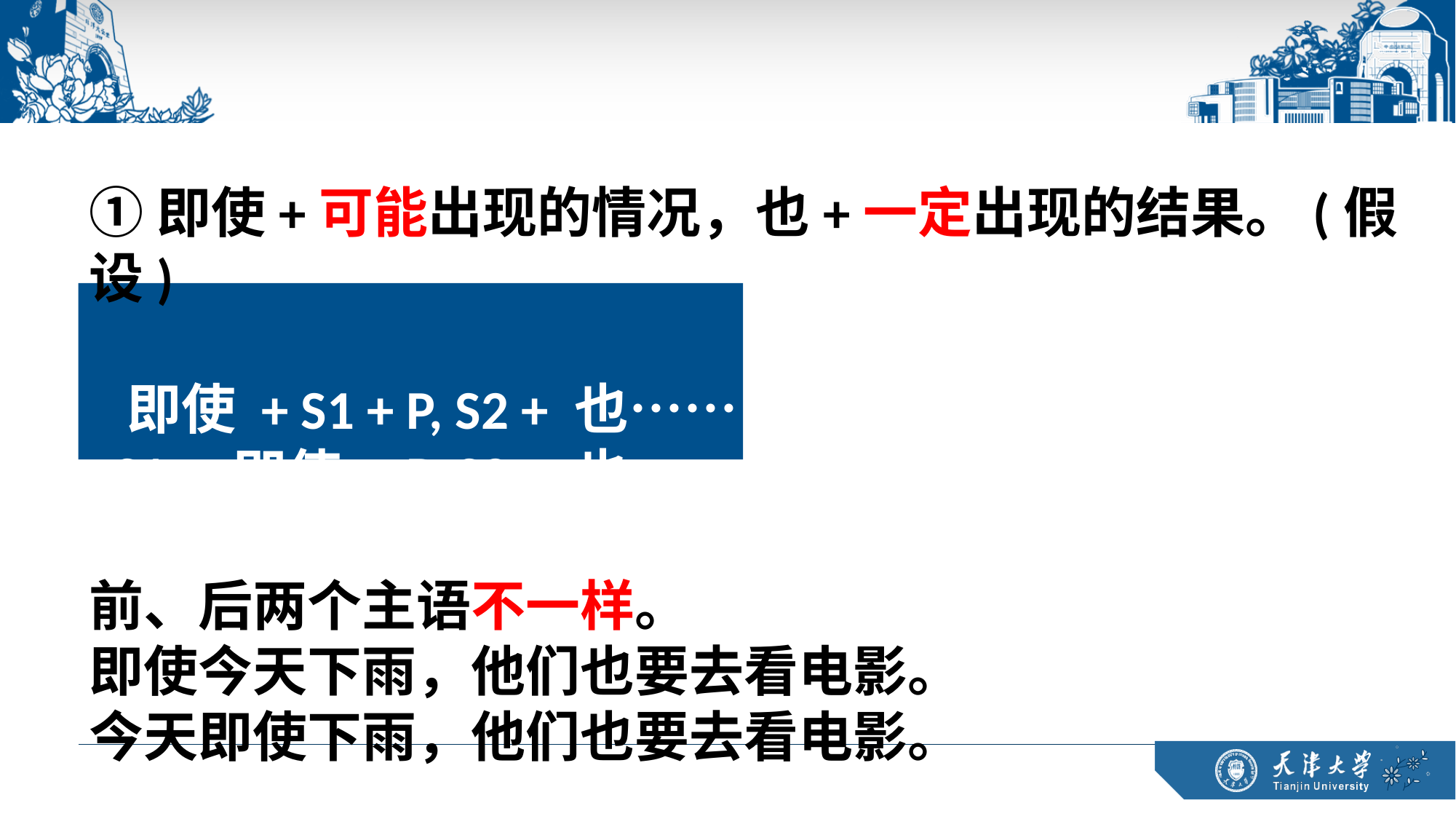

①即使+可能出现的情况，也+一定出现的结果。(假设)

  即使 + S1 + P, S2 + 也……
  S1 + 即使 + P, S2 + 也……

前、后两个主语不一样。
即使今天下雨，他们也要去看电影。
今天即使下雨，他们也要去看电影。